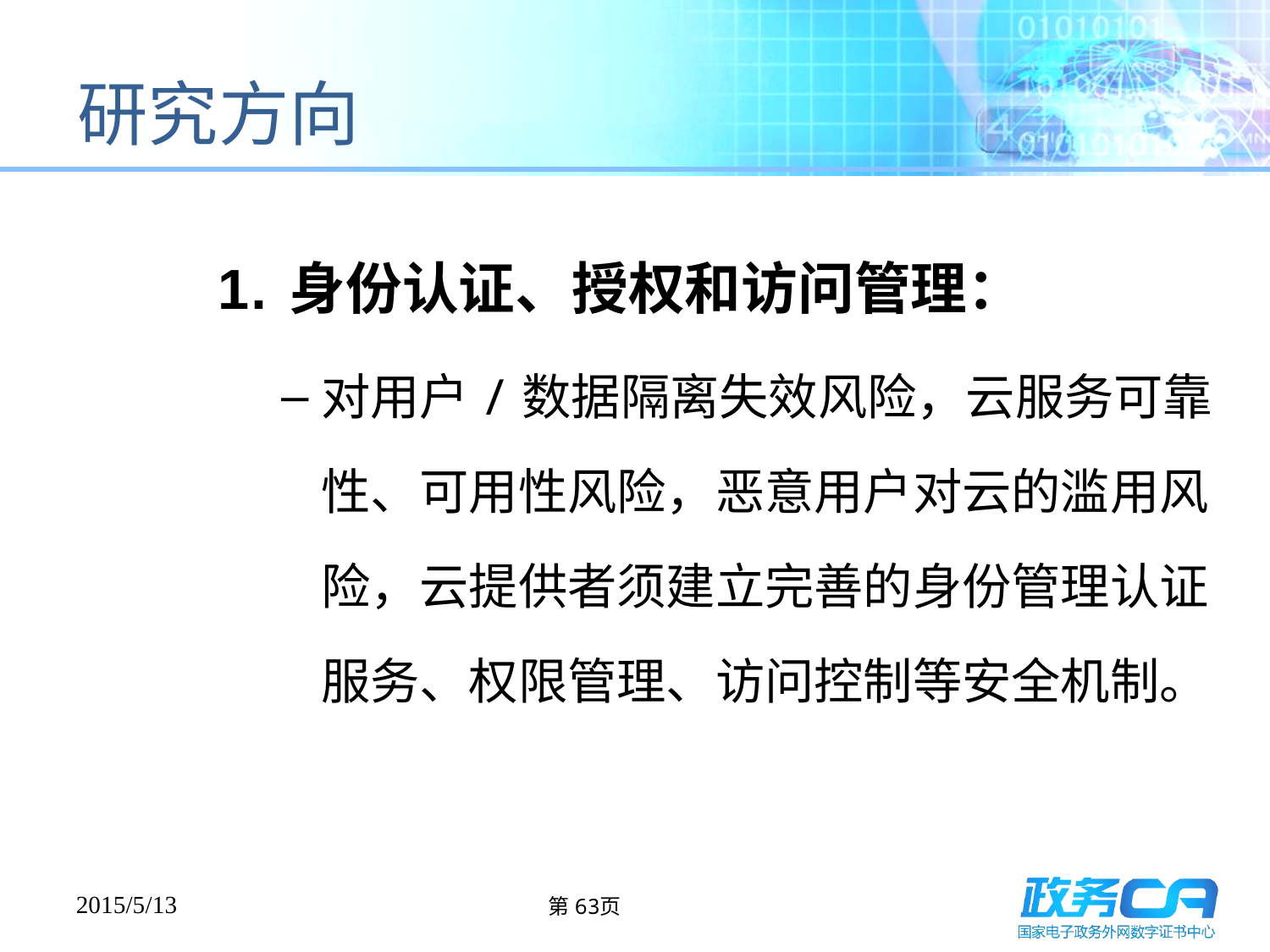

# 研究方向
身份认证、授权和访问管理：
对用户/数据隔离失效风险，云服务可靠性、可用性风险，恶意用户对云的滥用风险，云提供者须建立完善的身份管理认证服务、权限管理、访问控制等安全机制。

2015/5/13
第63页